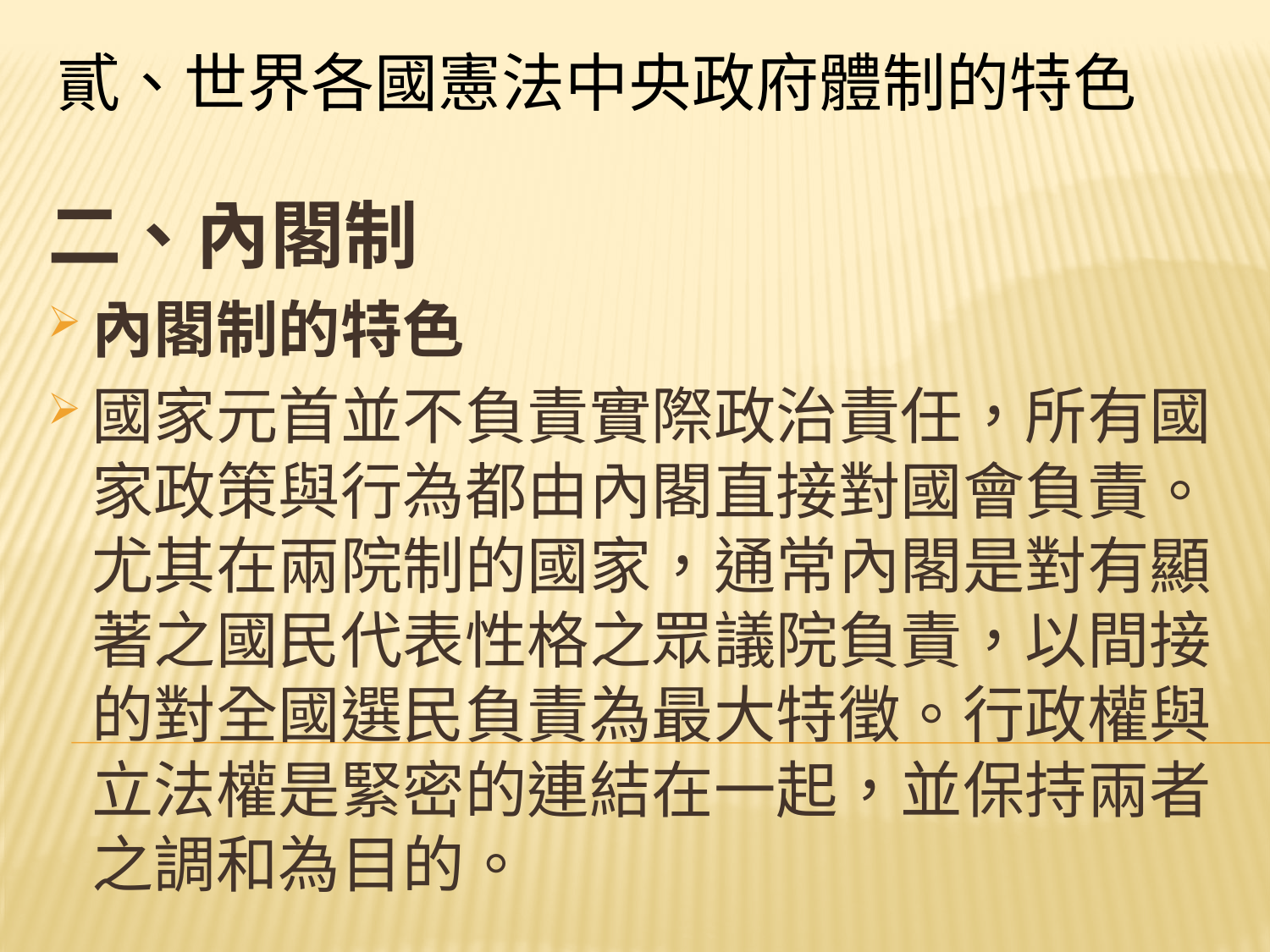

# 貳、世界各國憲法中央政府體制的特色
二、內閣制
內閣制的特色
國家元首並不負責實際政治責任，所有國家政策與行為都由內閣直接對國會負責。尤其在兩院制的國家，通常內閣是對有顯著之國民代表性格之眾議院負責，以間接的對全國選民負責為最大特徵。行政權與立法權是緊密的連結在一起，並保持兩者之調和為目的。